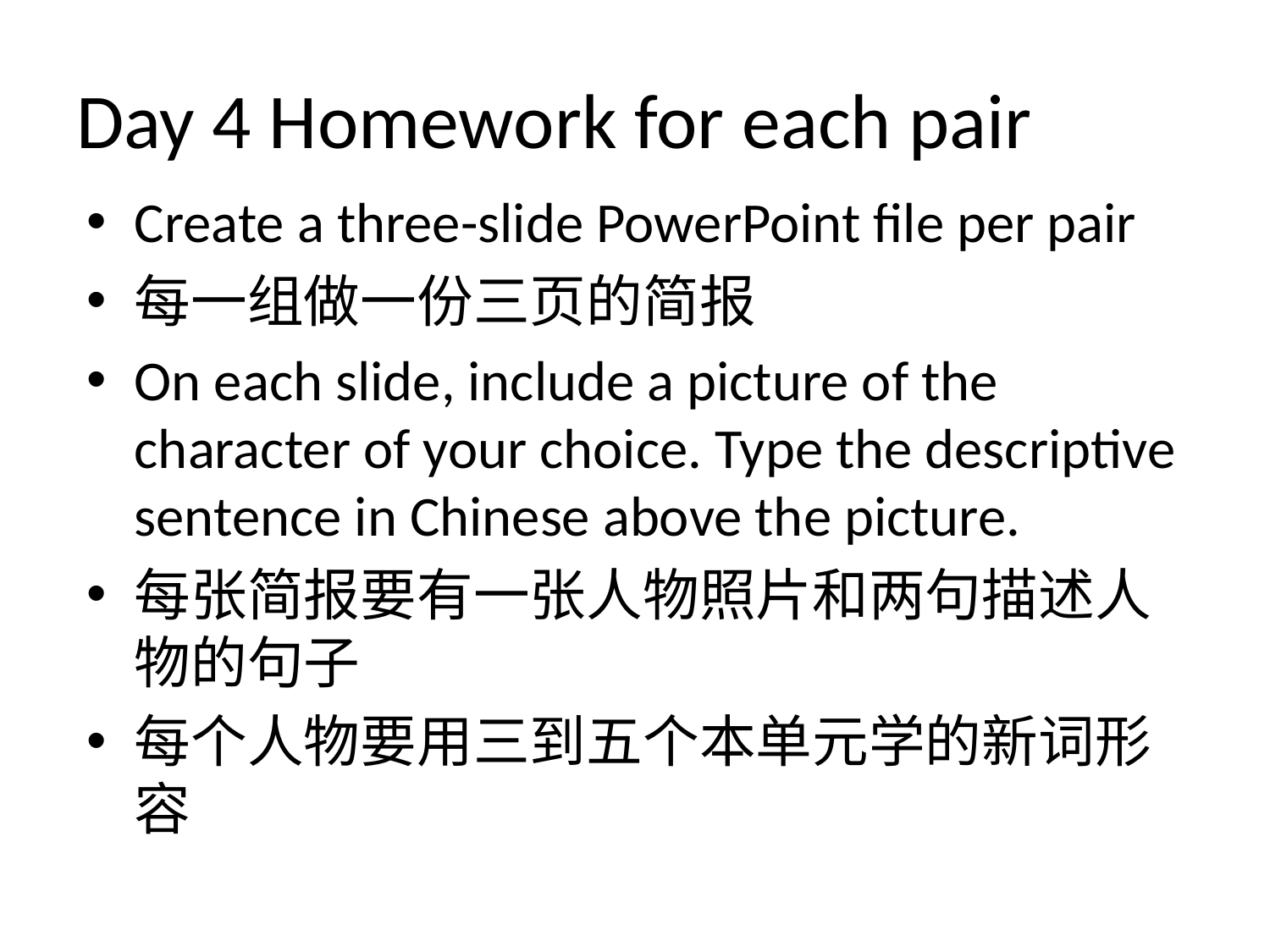

# Day 4 Homework for each pair
Create a three-slide PowerPoint file per pair
每一组做一份三页的简报
On each slide, include a picture of the character of your choice. Type the descriptive sentence in Chinese above the picture.
每张简报要有一张人物照片和两句描述人物的句子
每个人物要用三到五个本单元学的新词形容